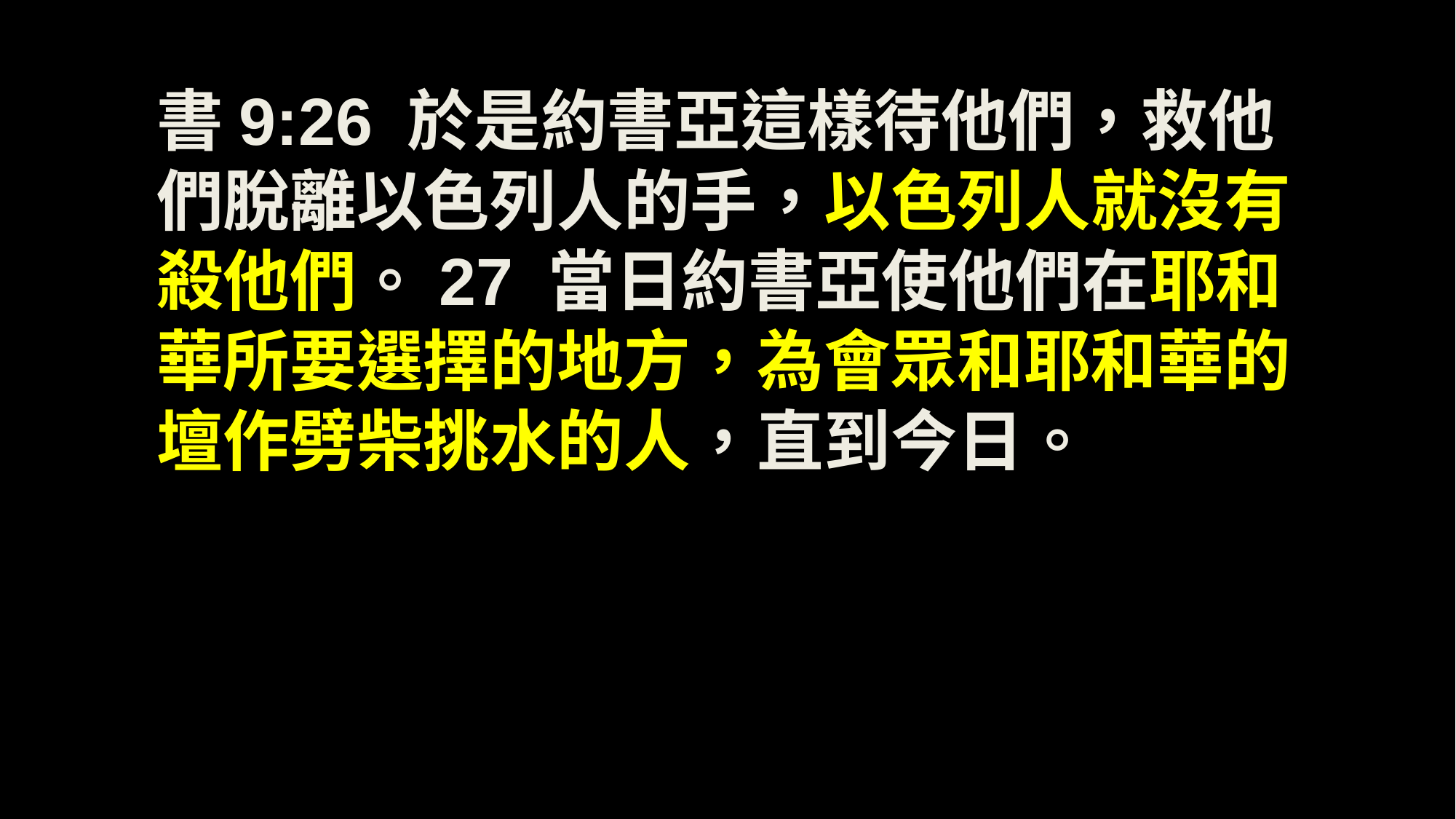

書9:26 於是約書亞這樣待他們，救他們脫離以色列人的手，以色列人就沒有殺他們。27 當日約書亞使他們在耶和華所要選擇的地方，為會眾和耶和華的壇作劈柴挑水的人，直到今日。